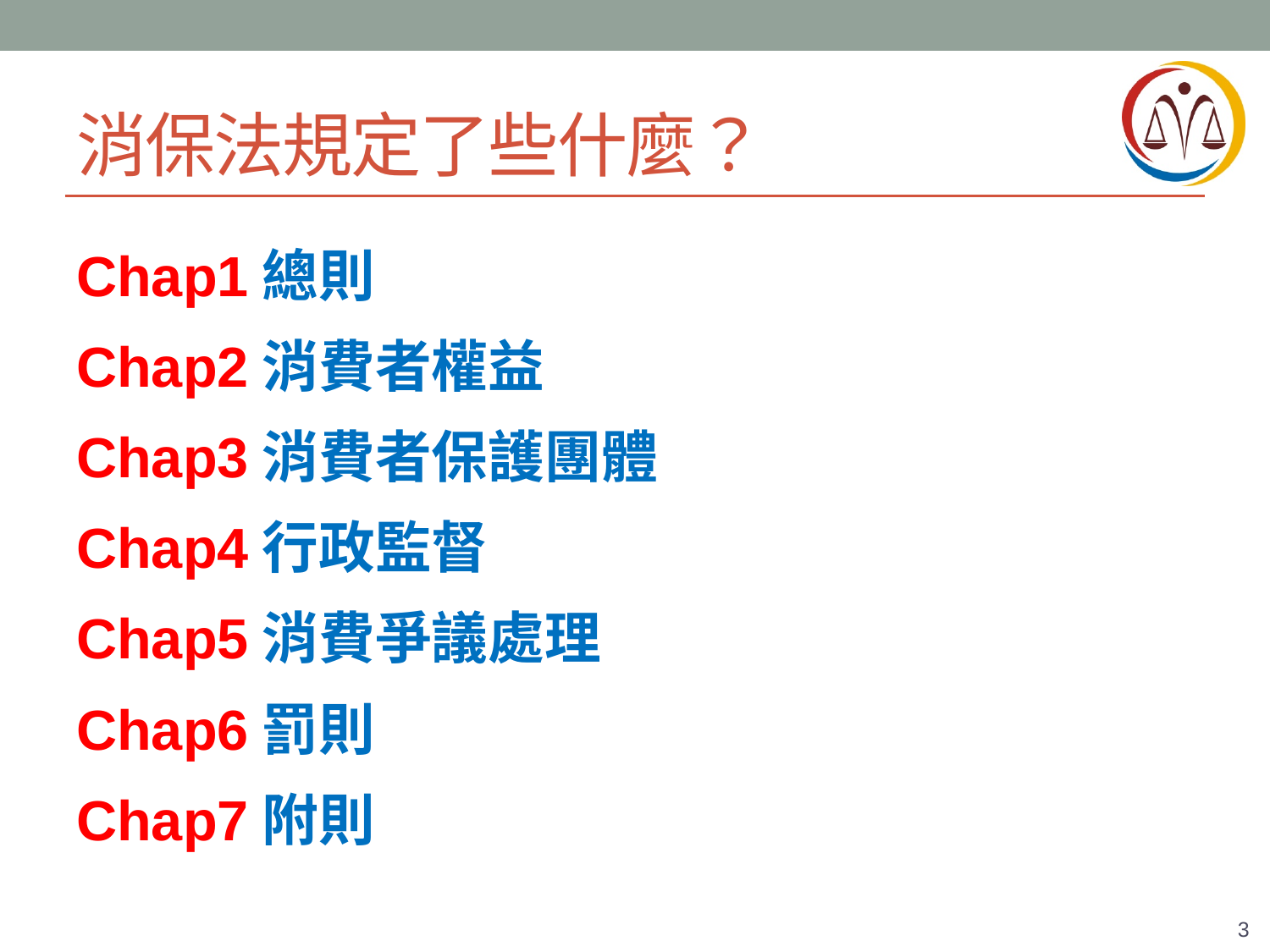

# 消保法規定了些什麼？
Chap1總則
Chap2消費者權益
Chap3消費者保護團體
Chap4行政監督
Chap5消費爭議處理
Chap6罰則
Chap7附則

3